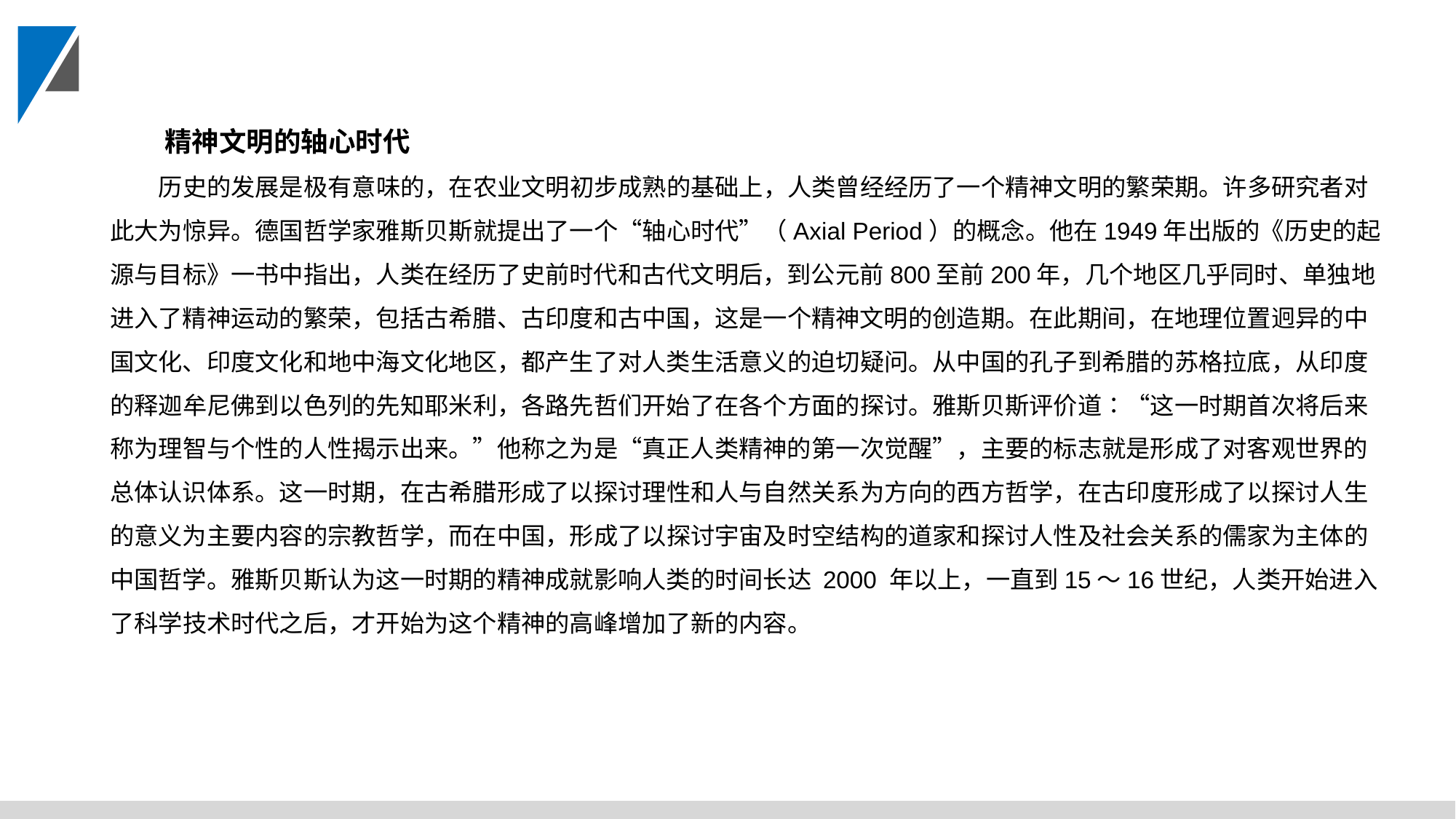

精神文明的轴心时代
历史的发展是极有意味的，在农业文明初步成熟的基础上，人类曾经经历了一个精神文明的繁荣期。许多研究者对此大为惊异。德国哲学家雅斯贝斯就提出了一个“轴心时代”（Axial Period）的概念。他在1949年出版的《历史的起源与目标》一书中指出，人类在经历了史前时代和古代文明后，到公元前800至前200年，几个地区几乎同时、单独地进入了精神运动的繁荣，包括古希腊、古印度和古中国，这是一个精神文明的创造期。在此期间，在地理位置迥异的中国文化、印度文化和地中海文化地区，都产生了对人类生活意义的迫切疑问。从中国的孔子到希腊的苏格拉底，从印度的释迦牟尼佛到以色列的先知耶米利，各路先哲们开始了在各个方面的探讨。雅斯贝斯评价道∶“这一时期首次将后来称为理智与个性的人性揭示出来。”他称之为是“真正人类精神的第一次觉醒”，主要的标志就是形成了对客观世界的总体认识体系。这一时期，在古希腊形成了以探讨理性和人与自然关系为方向的西方哲学，在古印度形成了以探讨人生的意义为主要内容的宗教哲学，而在中国，形成了以探讨宇宙及时空结构的道家和探讨人性及社会关系的儒家为主体的中国哲学。雅斯贝斯认为这一时期的精神成就影响人类的时间长达 2000 年以上，一直到15～16世纪，人类开始进入了科学技术时代之后，才开始为这个精神的高峰增加了新的内容。